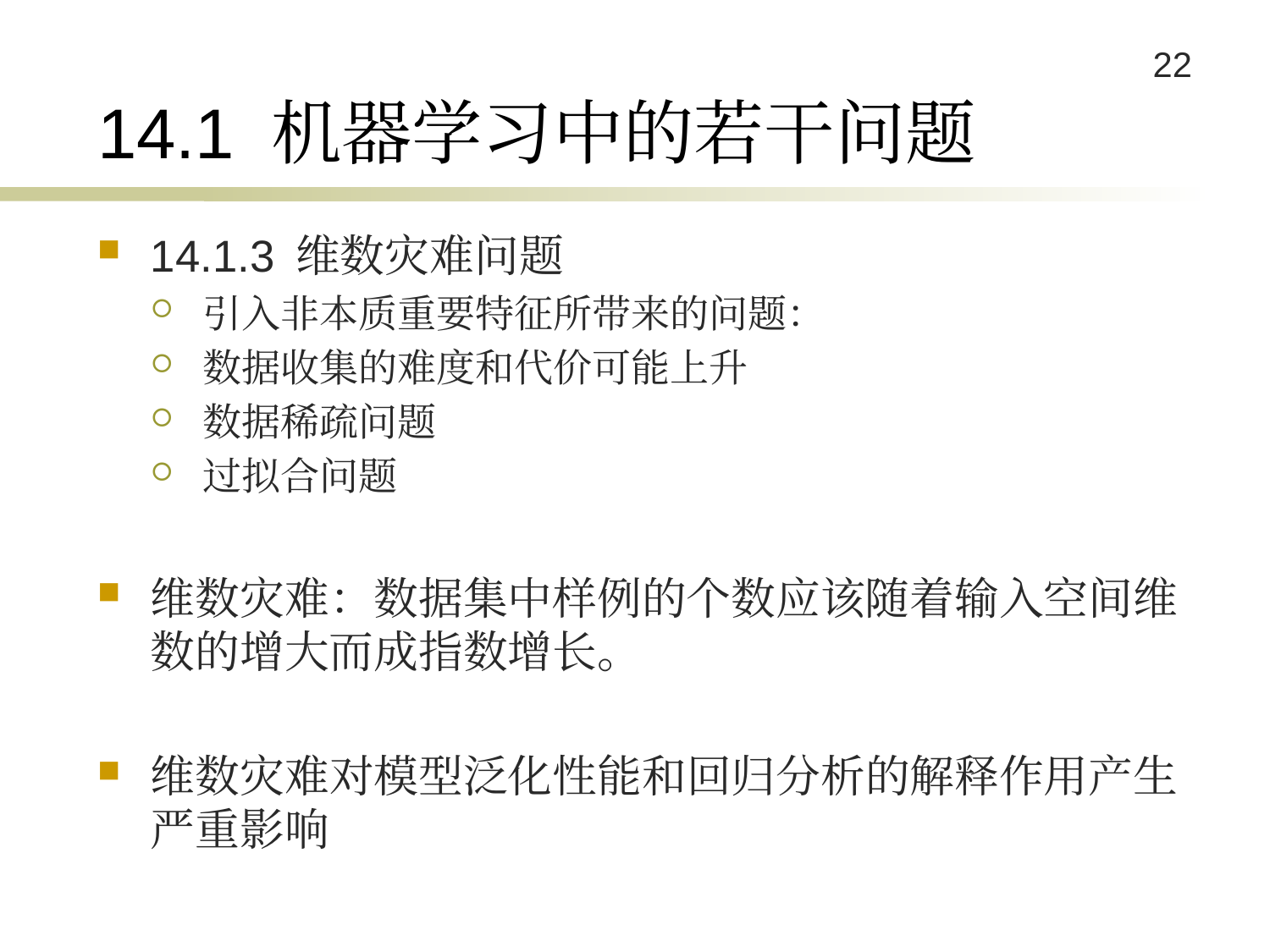

# 14.1 机器学习中的若干问题
14.1.3 维数灾难问题
引入非本质重要特征所带来的问题：
数据收集的难度和代价可能上升
数据稀疏问题
过拟合问题

维数灾难：数据集中样例的个数应该随着输入空间维数的增大而成指数增长。

维数灾难对模型泛化性能和回归分析的解释作用产生严重影响